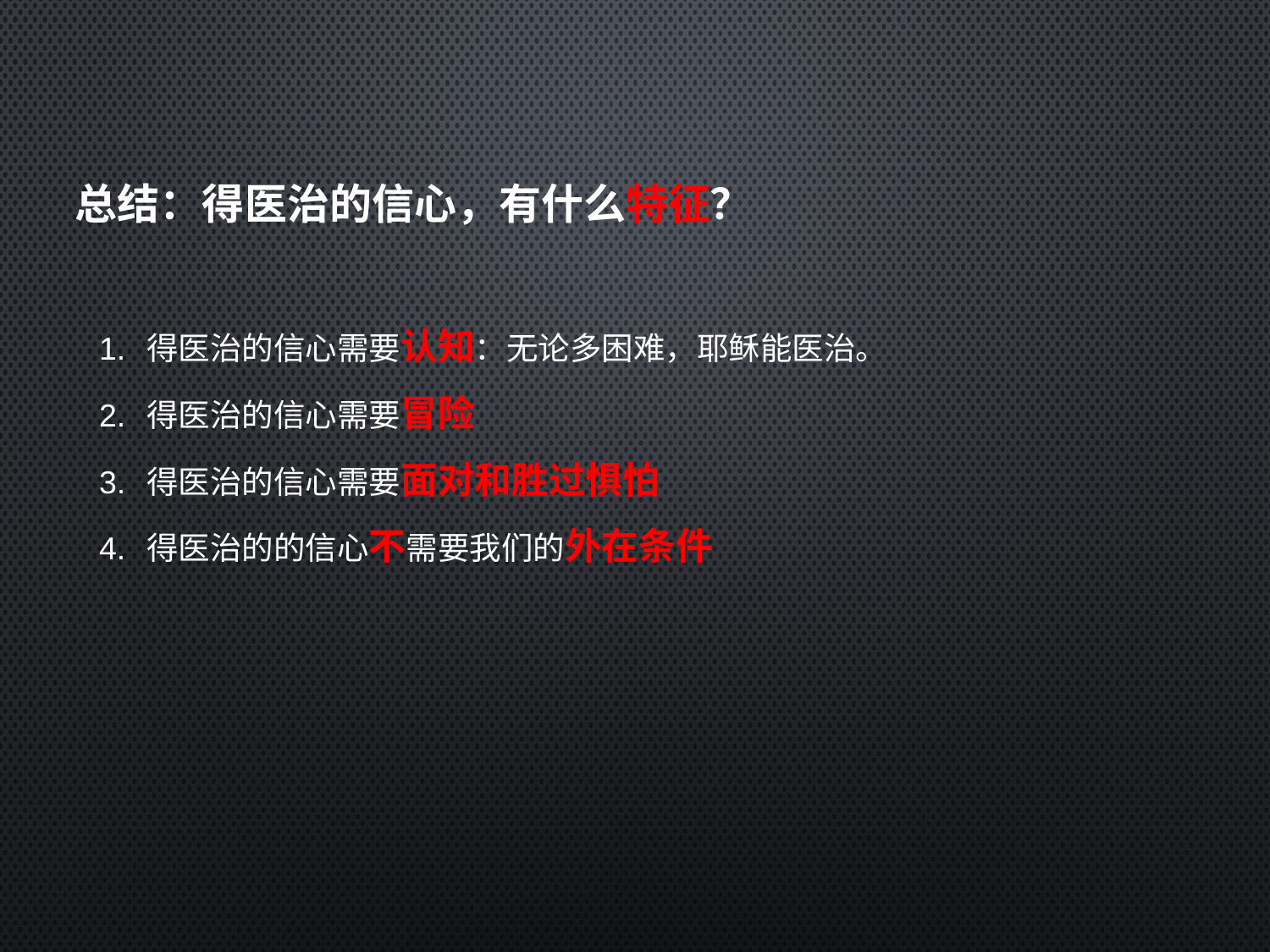

# 总结：得医治的信心，有什么特征？
得医治的信心需要认知：无论多困难，耶稣能医治。
得医治的信心需要冒险
得医治的信心需要面对和胜过惧怕
得医治的的信心不需要我们的外在条件